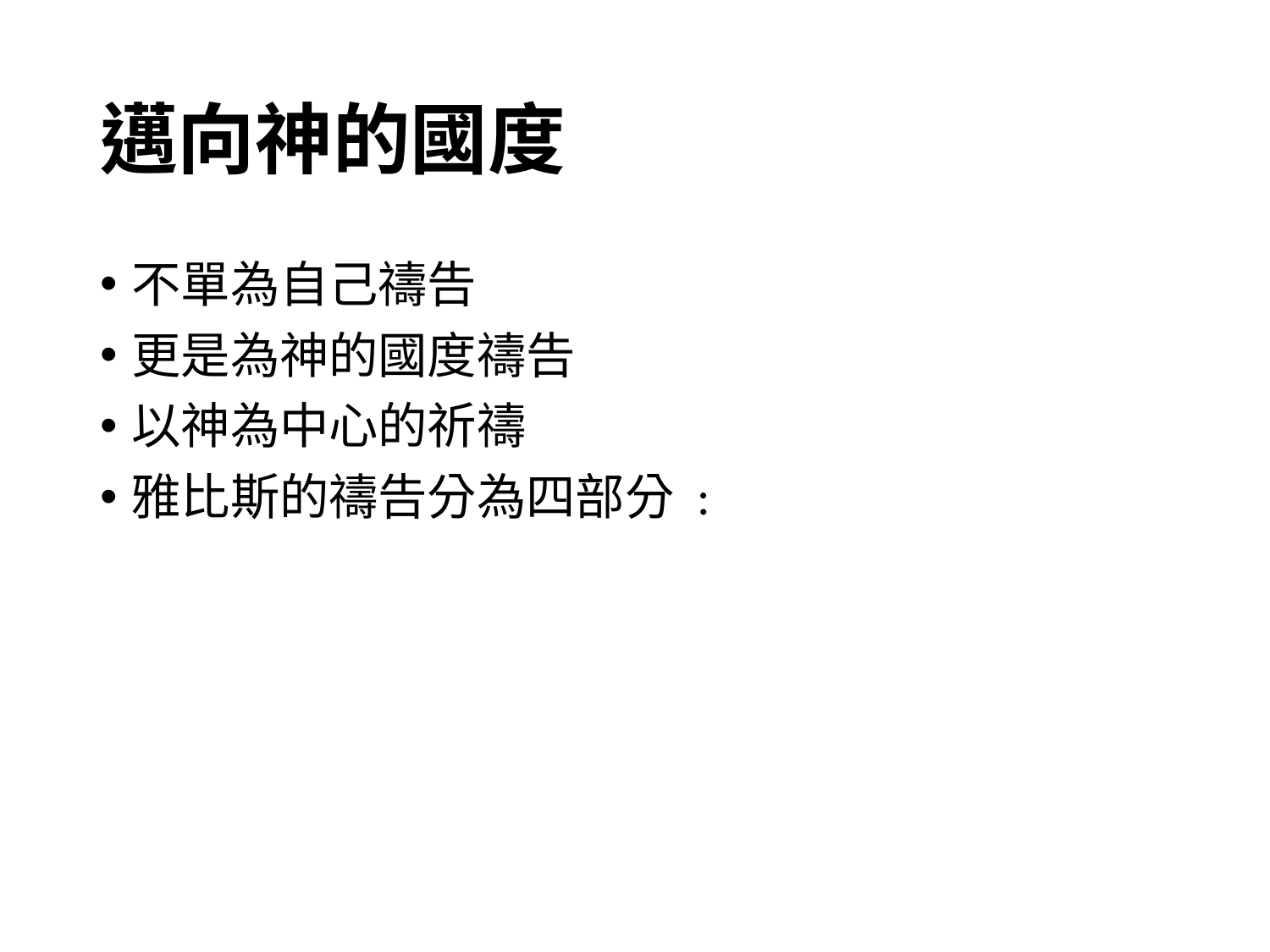

# 邁向神的國度
不單為自己禱告
更是為神的國度禱告
以神為中心的祈禱
雅比斯的禱告分為四部分 :